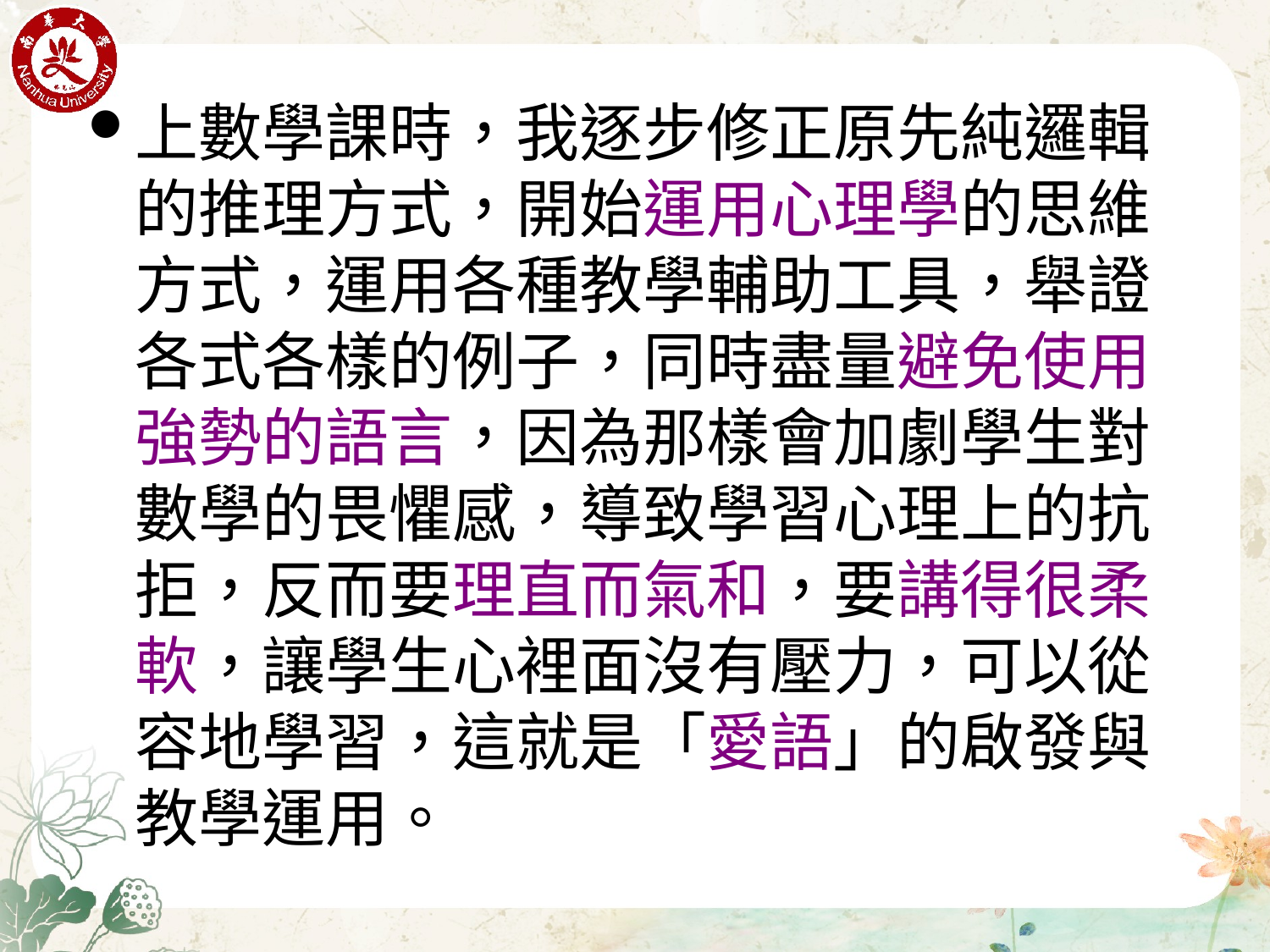

上數學課時，我逐步修正原先純邏輯的推理方式，開始運用心理學的思維方式，運用各種教學輔助工具，舉證各式各樣的例子，同時盡量避免使用強勢的語言，因為那樣會加劇學生對數學的畏懼感，導致學習心理上的抗拒，反而要理直而氣和，要講得很柔軟，讓學生心裡面沒有壓力，可以從容地學習，這就是「愛語」的啟發與教學運用。